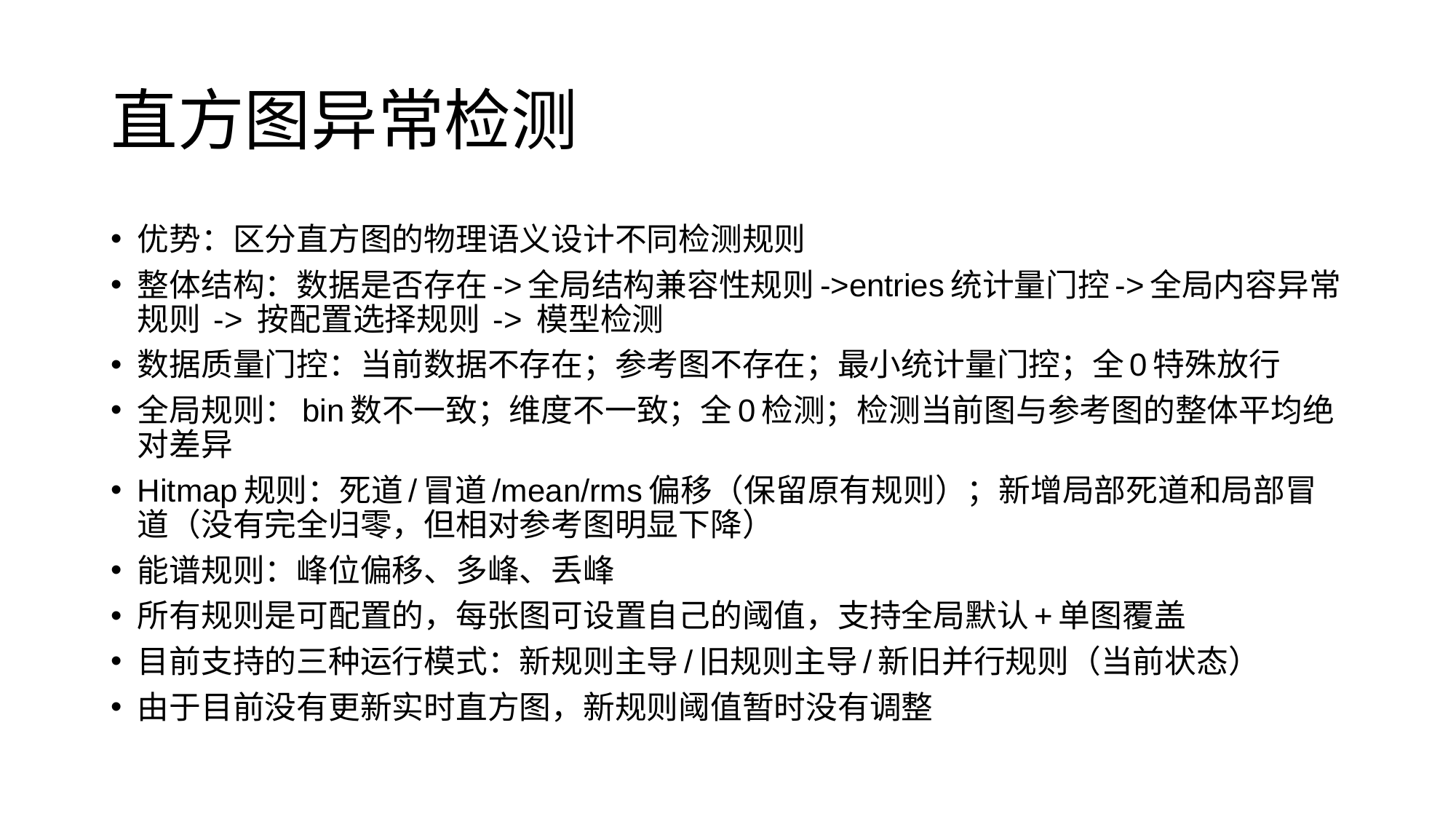

# 直方图异常检测
优势：区分直方图的物理语义设计不同检测规则
整体结构：数据是否存在->全局结构兼容性规则->entries统计量门控->全局内容异常规则 -> 按配置选择规则 -> 模型检测
数据质量门控：当前数据不存在；参考图不存在；最小统计量门控；全0特殊放行
全局规则：bin数不一致；维度不一致；全0检测；检测当前图与参考图的整体平均绝对差异
Hitmap规则：死道/冒道/mean/rms偏移（保留原有规则）；新增局部死道和局部冒道（没有完全归零，但相对参考图明显下降）
能谱规则：峰位偏移、多峰、丢峰
所有规则是可配置的，每张图可设置自己的阈值，支持全局默认+单图覆盖
目前支持的三种运行模式：新规则主导/旧规则主导/新旧并行规则（当前状态）
由于目前没有更新实时直方图，新规则阈值暂时没有调整